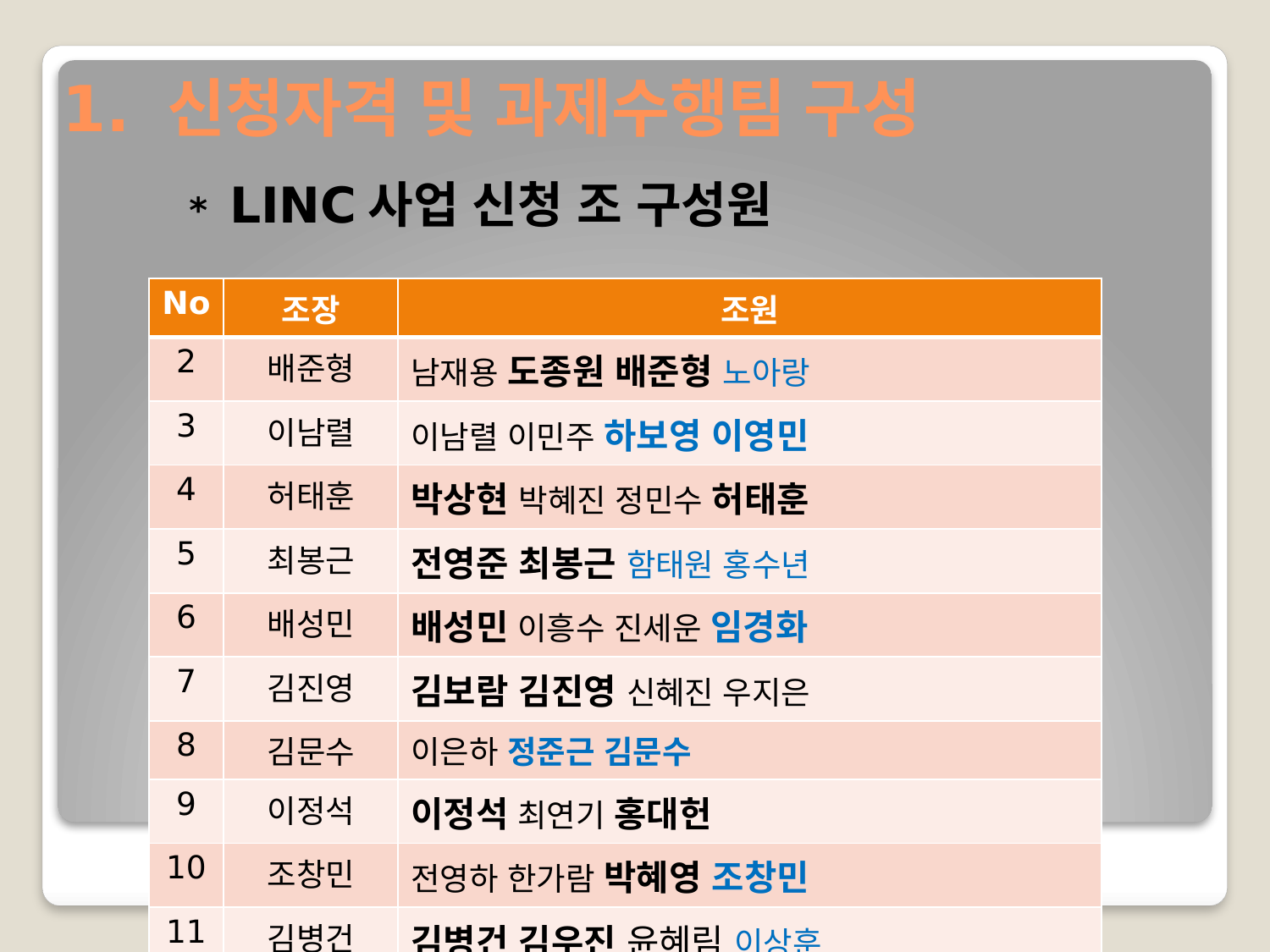

1. 신청자격 및 과제수행팀 구성
	* LINC사업 신청 조 구성원
| No | 조장 | 조원 |
| --- | --- | --- |
| 2 | 배준형 | 남재용 도종원 배준형 노아랑 |
| 3 | 이남렬 | 이남렬 이민주 하보영 이영민 |
| 4 | 허태훈 | 박상현 박혜진 정민수 허태훈 |
| 5 | 최봉근 | 전영준 최봉근 함태원 홍수년 |
| 6 | 배성민 | 배성민 이흥수 진세운 임경화 |
| 7 | 김진영 | 김보람 김진영 신혜진 우지은 |
| 8 | 김문수 | 이은하 정준근 김문수 |
| 9 | 이정석 | 이정석 최연기 홍대헌 |
| 10 | 조창민 | 전영하 한가람 박혜영 조창민 |
| 11 | 김병건 | 김병건 김우진 윤혜림 이상훈 |